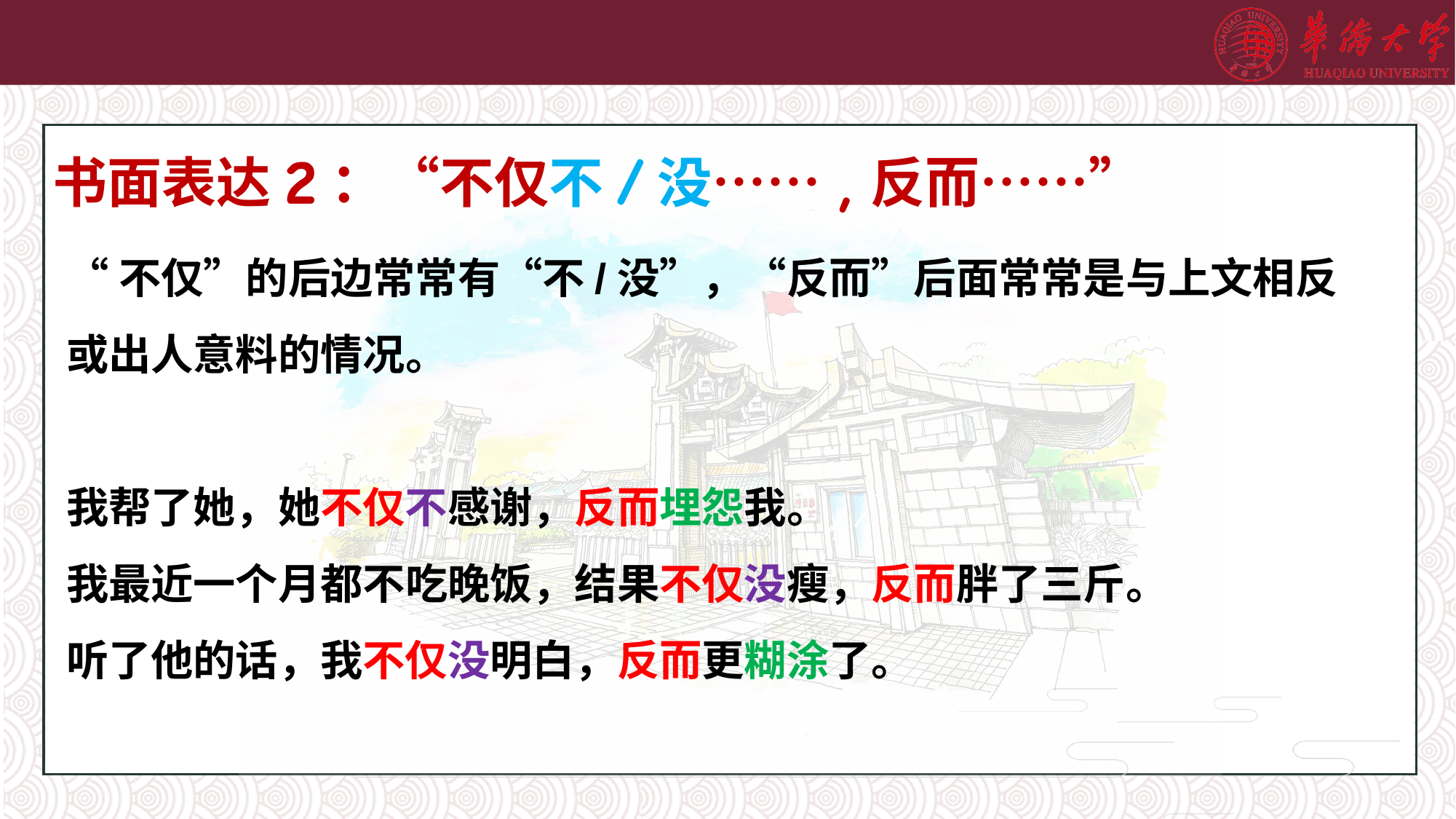

# 书面表达2：“不仅不/没……,反而……”
“不仅”的后边常常有“不/没”，“反而”后面常常是与上文相反或出人意料的情况。

我帮了她，她不仅不感谢，反而埋怨我。
我最近一个月都不吃晚饭，结果不仅没瘦，反而胖了三斤。
听了他的话，我不仅没明白，反而更糊涂了。